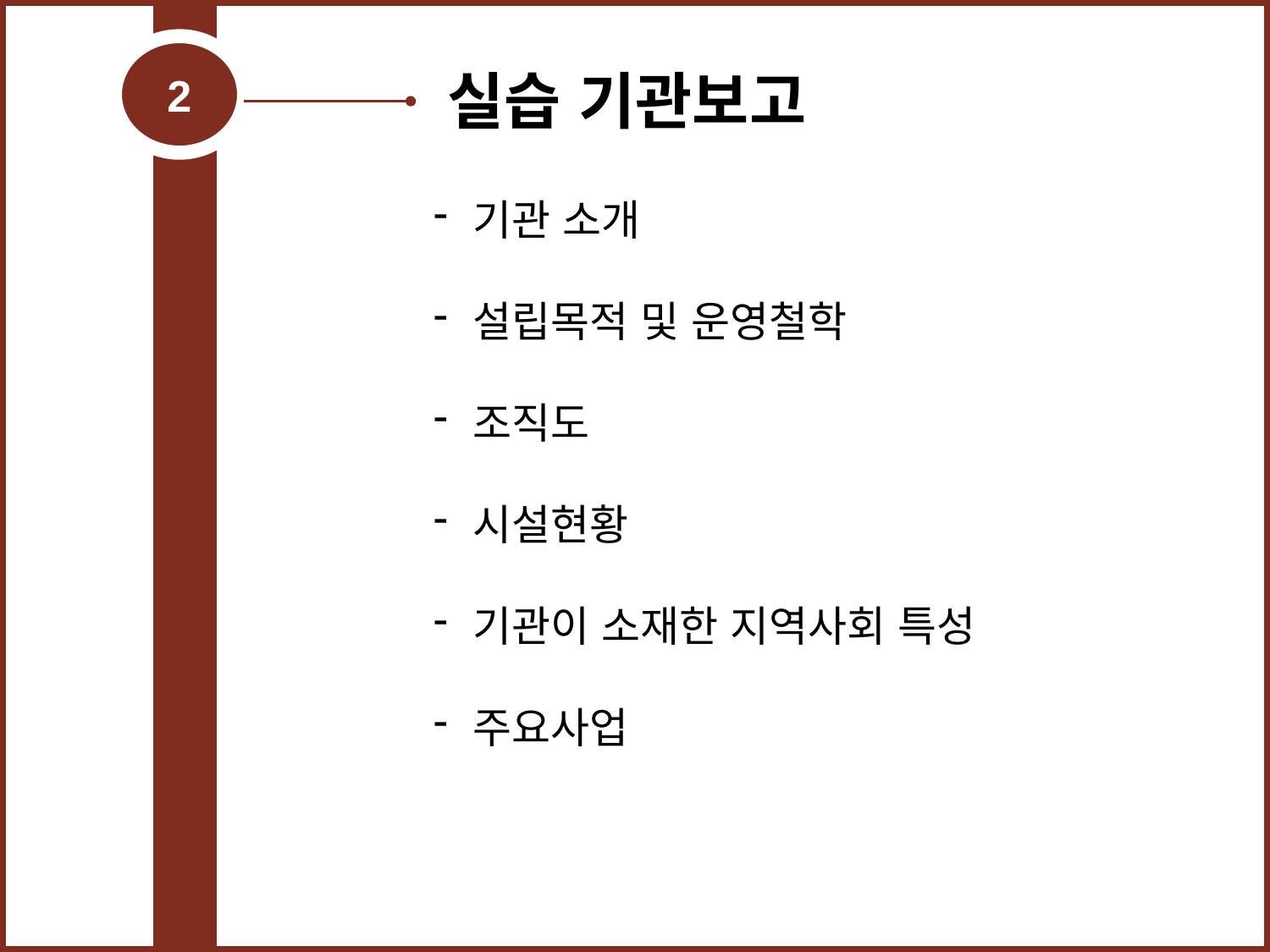

2
실습 기관보고
기관 소개

설립목적 및 운영철학

조직도

시설현황

기관이 소재한 지역사회 특성

주요사업